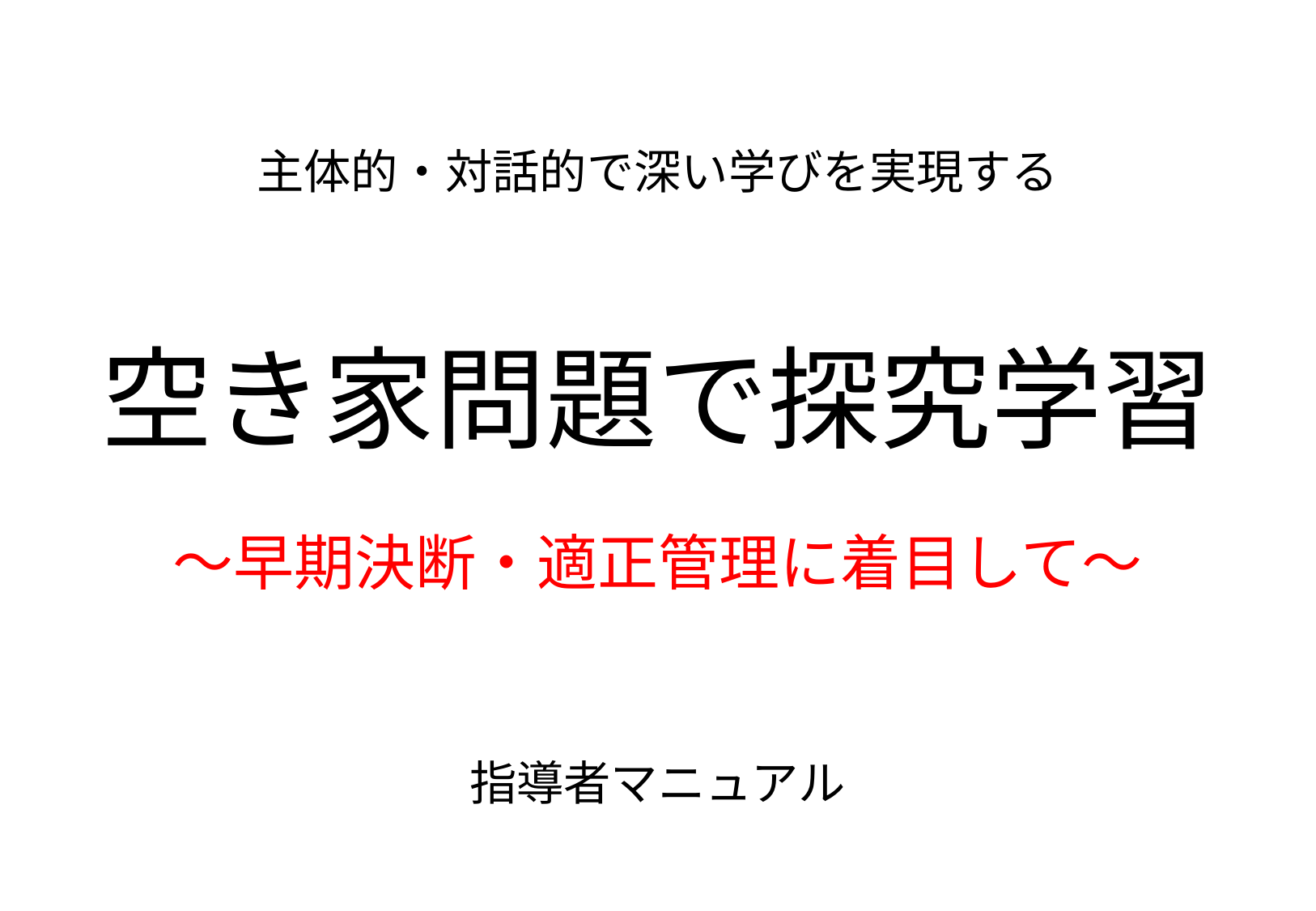

主体的・対話的で深い学びを実現する
空き家問題で探究学習
～早期決断・適正管理に着目して～
指導者マニュアル